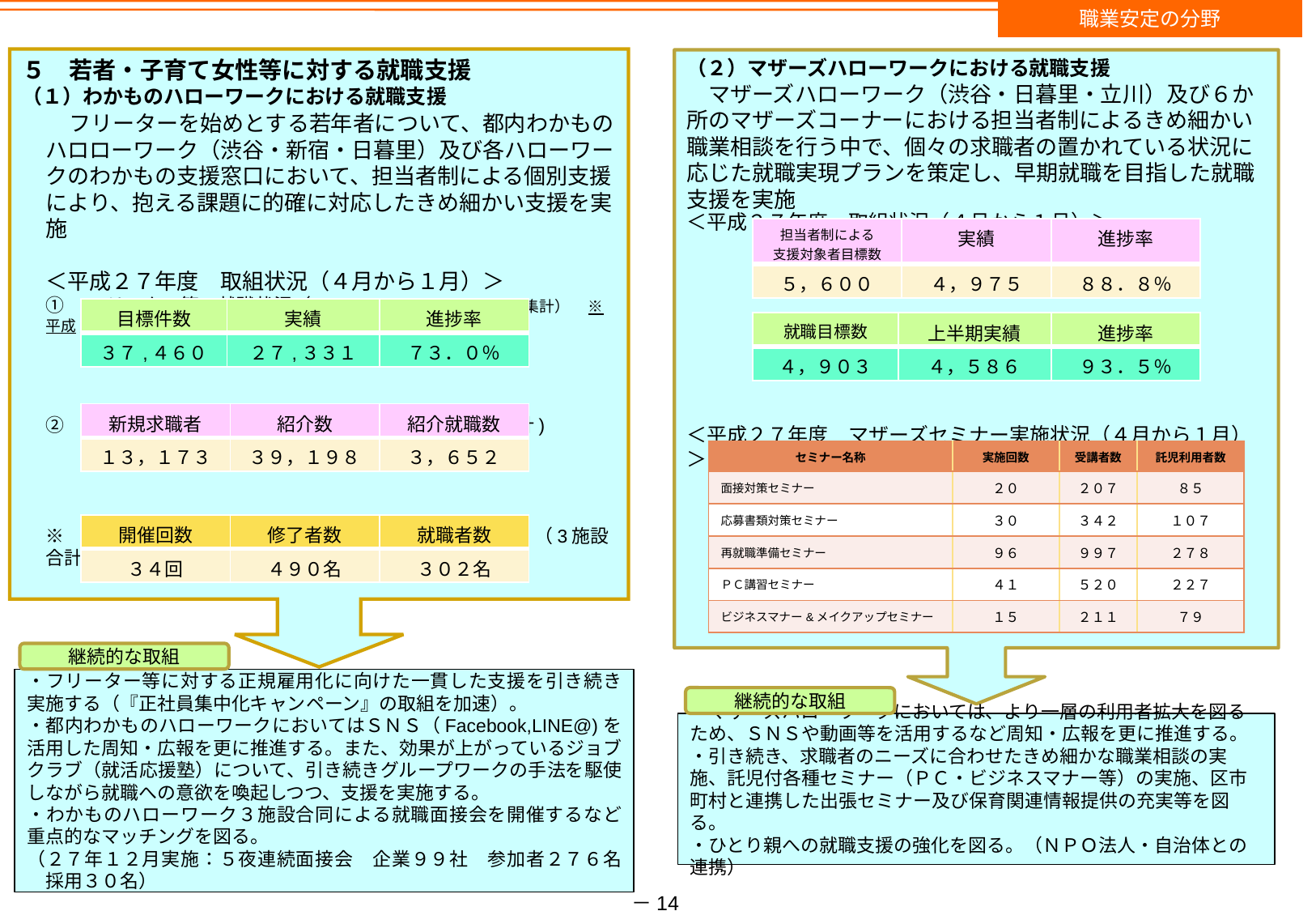

職業安定の分野

５　若者・子育て女性等に対する就職支援
（１）わかものハローワークにおける就職支援
　フリーターを始めとする若年者について、都内わかものハロローワーク（渋谷・新宿・日暮里）及び各ハローワークのわかもの支援窓口において、担当者制による個別支援により、抱える課題に的確に対応したきめ細かい支援を実施

＜平成２７年度　取組状況（４月から１月）＞
①　フリーター等の就職状況（*数値は常用（フルタイム）を集計）　 ※平成27年12月末

②　都内わかものハローワークでの就職支援（３施設合計)

※　ジョブクラブ（就活応援塾）の開催状況と就職者数　（3施設合計）

（２）マザーズハローワークにおける就職支援
　マザーズハローワーク（渋谷・日暮里・立川）及び６か所のマザーズコーナーにおける担当者制によるきめ細かい職業相談を行う中で、個々の求職者の置かれている状況に応じた就職実現プランを策定し、早期就職を目指した就職支援を実施
＜平成２７年度　取組状況（４月から１月）＞

＜平成２７年度　マザーズセミナー実施状況（４月から１月）＞
| 担当者制による 支援対象者目標数 | 実績 | 進捗率 |
| --- | --- | --- |
| ５，６００ | ４，９７５ | ８８．８％ |
| 目標件数 | 実績 | 進捗率 |
| --- | --- | --- |
| ３７,４６０ | ２７,３３１ | ７３．０％ |
| 就職目標数 | 上半期実績 | 進捗率 |
| --- | --- | --- |
| ４，９０３ | ４，５８６ | ９３．５％ |
| 新規求職者 | 紹介数 | 紹介就職数 |
| --- | --- | --- |
| １３，１７３ | ３９，１９８ | ３，６５２ |
| セミナー名称 | 実施回数 | 受講者数 | 託児利用者数 |
| --- | --- | --- | --- |
| 面接対策セミナー | ２０ | ２０７ | ８５ |
| 応募書類対策セミナー | ３０ | ３４２ | １０７ |
| 再就職準備セミナー | ９６ | ９９７ | ２７８ |
| ＰＣ講習セミナー | ４１ | ５２０ | ２２７ |
| ビジネスマナー&メイクアップセミナー | １５ | ２１１ | ７９ |
| 開催回数 | 修了者数 | 就職者数 |
| --- | --- | --- |
| ３４回 | ４９０名 | ３０２名 |
継続的な取組
・フリーター等に対する正規雇用化に向けた一貫した支援を引き続き実施する（『正社員集中化キャンペーン』の取組を加速）。
・都内わかものハローワークにおいてはＳＮＳ（Facebook,LINE@)を活用した周知・広報を更に推進する。また、効果が上がっているジョブクラブ（就活応援塾）について、引き続きグループワークの手法を駆使しながら就職への意欲を喚起しつつ、支援を実施する。
・わかものハローワーク３施設合同による就職面接会を開催するなど重点的なマッチングを図る。
（２７年１２月実施：５夜連続面接会　企業９９社　参加者２７６名　採用３０名）
継続的な取組
・マザーズハローワークにおいては、より一層の利用者拡大を図るため、ＳＮＳや動画等を活用するなど周知・広報を更に推進する。
・引き続き、求職者のニーズに合わせたきめ細かな職業相談の実施、託児付各種セミナー（ＰＣ・ビジネスマナー等）の実施、区市町村と連携した出張セミナー及び保育関連情報提供の充実等を図る。
・ひとり親への就職支援の強化を図る。（ＮＰＯ法人・自治体との連携）
－14－